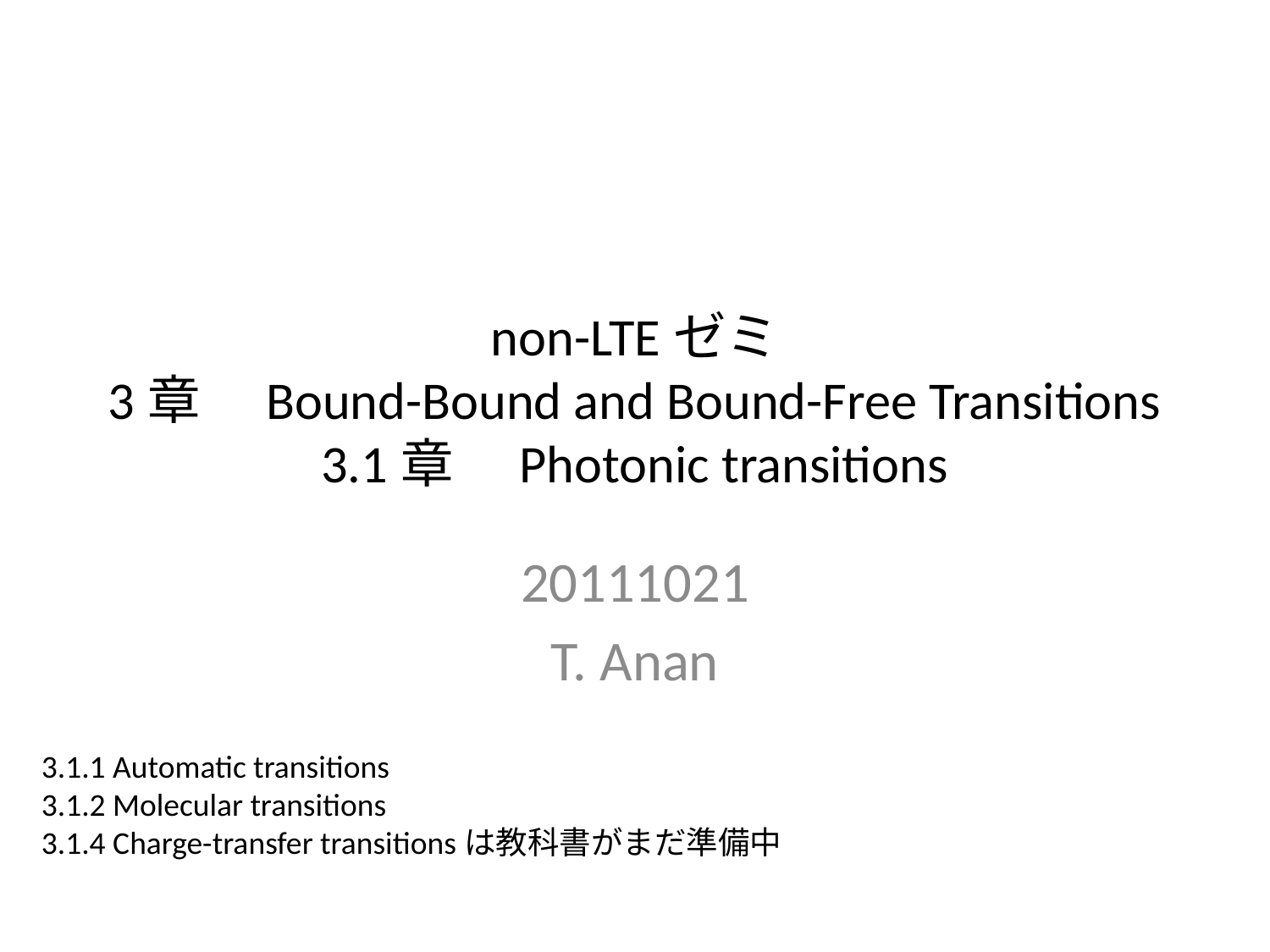

# non-LTEゼミ 3章　Bound-Bound and Bound-Free Transitions 3.1章　Photonic transitions
20111021
T. Anan
3.1.1 Automatic transitions
3.1.2 Molecular transitions
3.1.4 Charge-transfer transitionsは教科書がまだ準備中